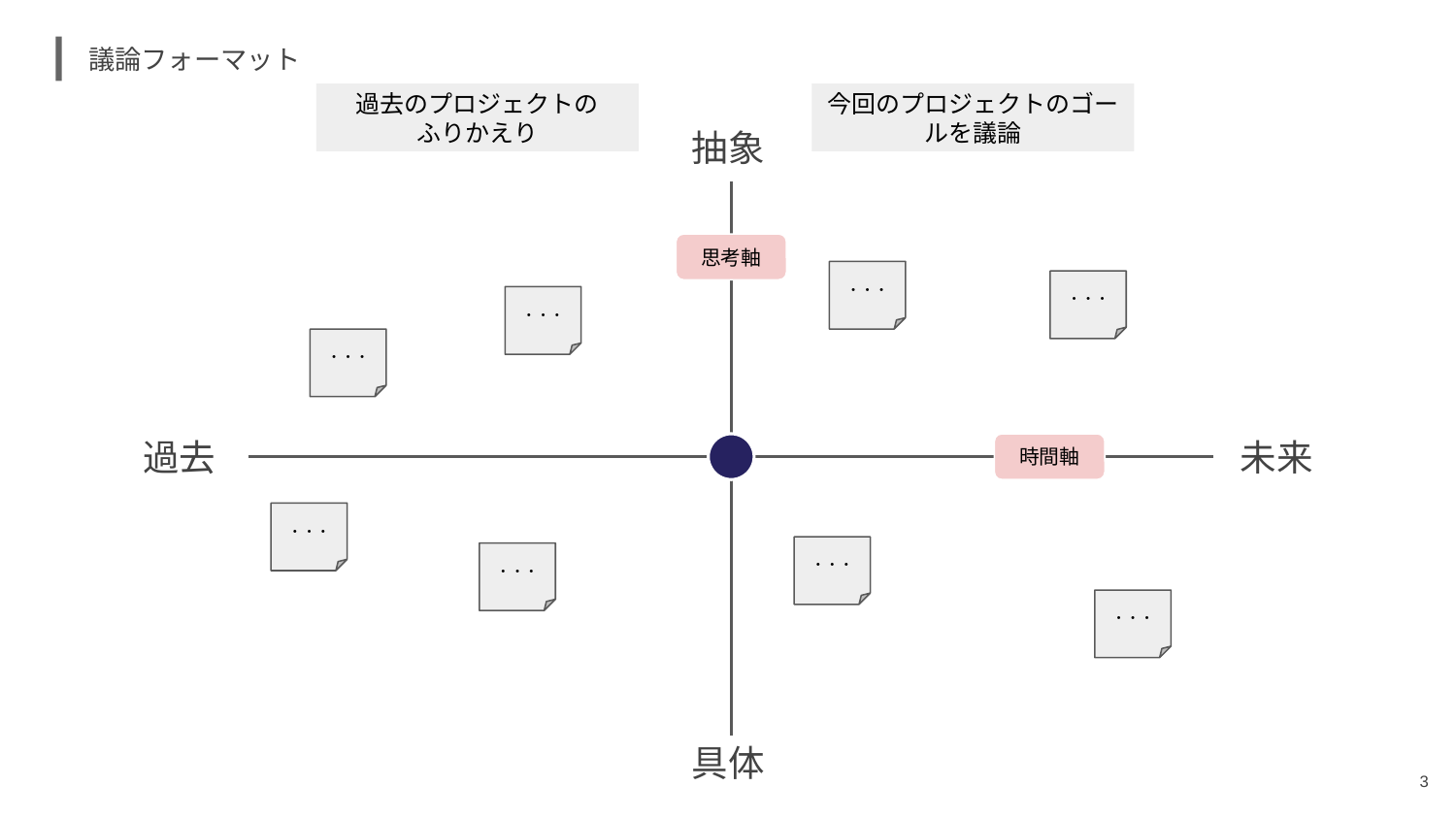

# 議論フォーマット
過去のプロジェクトの
ふりかえり
今回のプロジェクトのゴールを議論
抽象
思考軸
・・・
・・・
・・・
・・・
過去
未来
時間軸

・・・
・・・
・・・
・・・
具体
3